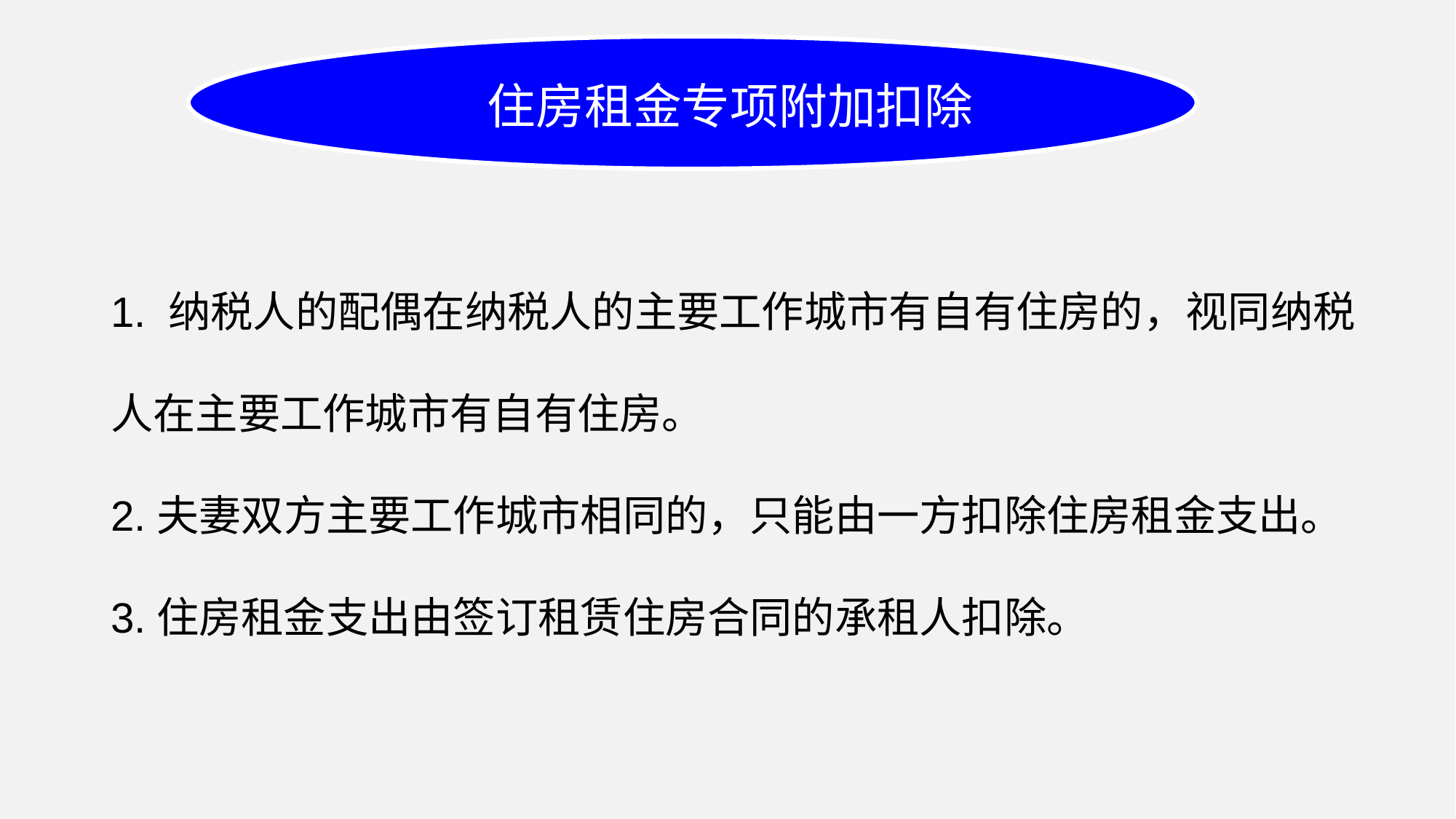

住房租金专项附加扣除
1. 纳税人的配偶在纳税人的主要工作城市有自有住房的，视同纳税人在主要工作城市有自有住房。
2.夫妻双方主要工作城市相同的，只能由一方扣除住房租金支出。
3.住房租金支出由签订租赁住房合同的承租人扣除。